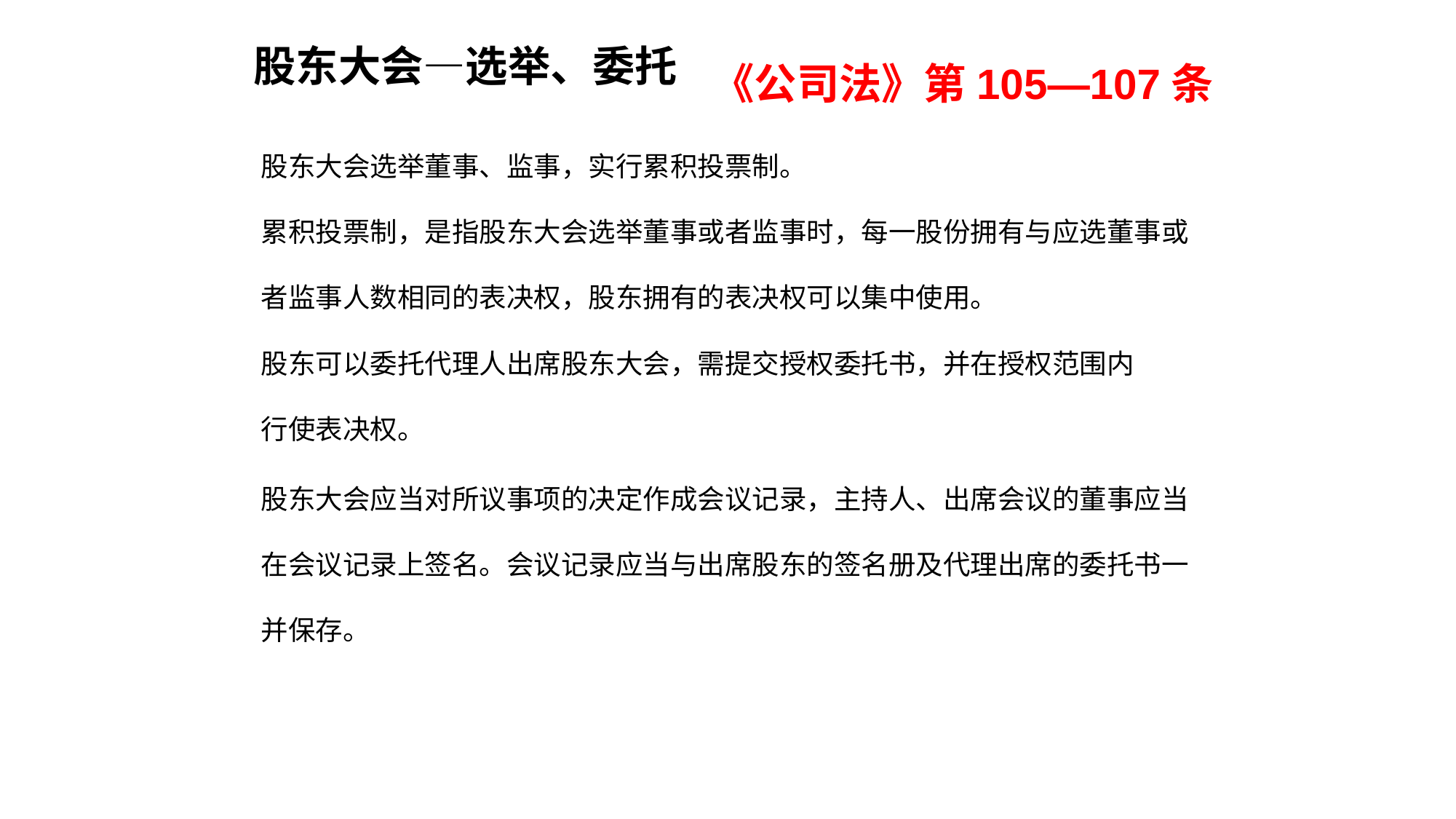

股东大会—选举、委托
《公司法》第105—107条
股东大会选举董事、监事，实行累积投票制。 　　
累积投票制，是指股东大会选举董事或者监事时，每一股份拥有与应选董事或者监事人数相同的表决权，股东拥有的表决权可以集中使用。
股东可以委托代理人出席股东大会，需提交授权委托书，并在授权范围内行使表决权。
股东大会应当对所议事项的决定作成会议记录，主持人、出席会议的董事应当在会议记录上签名。会议记录应当与出席股东的签名册及代理出席的委托书一并保存。